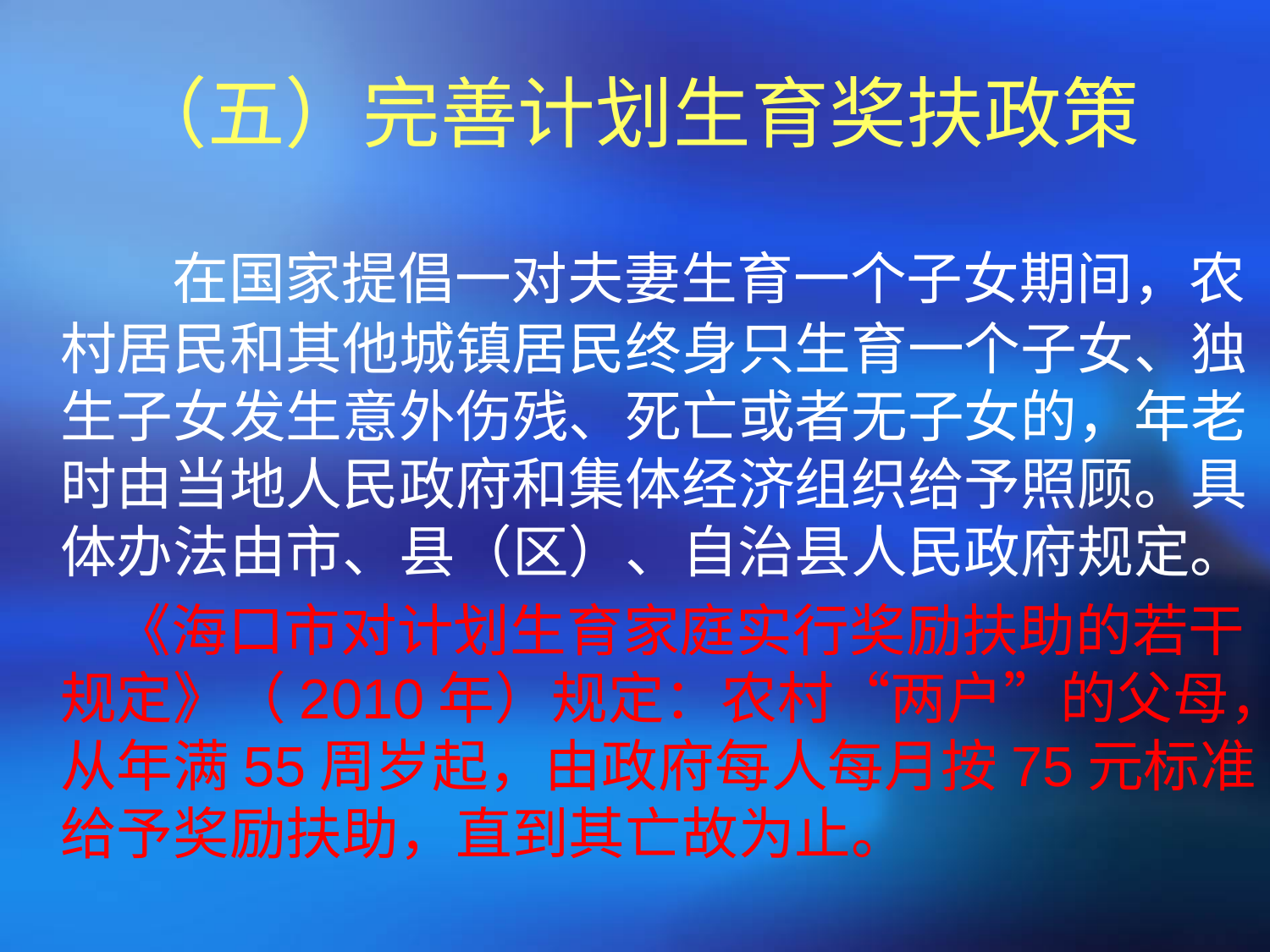

# （五）完善计划生育奖扶政策
         在国家提倡一对夫妻生育一个子女期间，农村居民和其他城镇居民终身只生育一个子女、独生子女发生意外伤残、死亡或者无子女的，年老时由当地人民政府和集体经济组织给予照顾。具体办法由市、县（区）、自治县人民政府规定。
       《海口市对计划生育家庭实行奖励扶助的若干规定》（2010年）规定：农村“两户”的父母，从年满55周岁起，由政府每人每月按75元标准给予奖励扶助，直到其亡故为止。